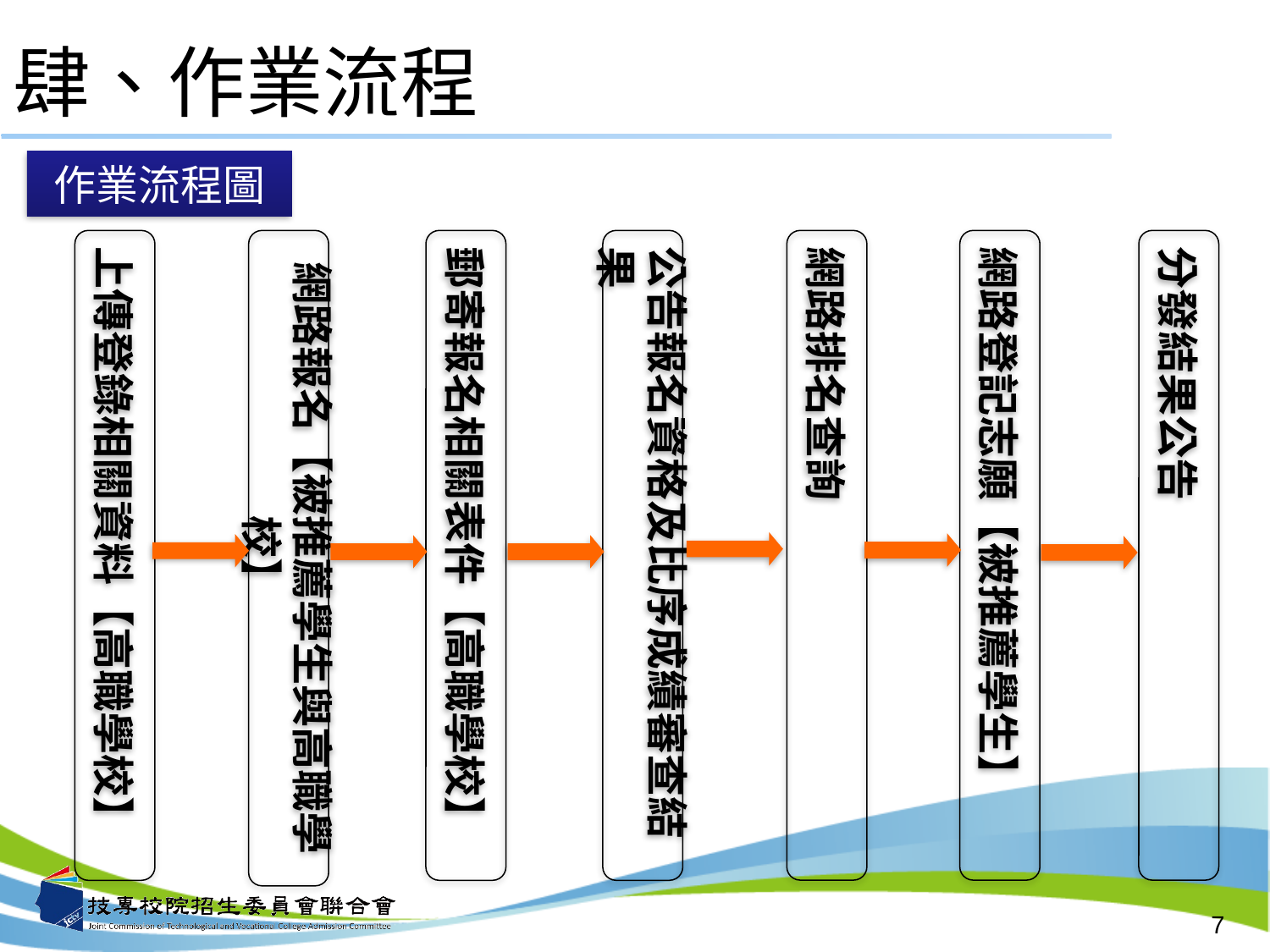

# 肆、作業流程
作業流程圖
公告報名資格及比序成績審查結果
網路登記志願【被推薦學生】
分發結果公告
網路報名【被推薦學生與高職學校】
網路排名查詢
上傳登錄相關資料【高職學校】

郵寄報名相關表件【高職學校】
7